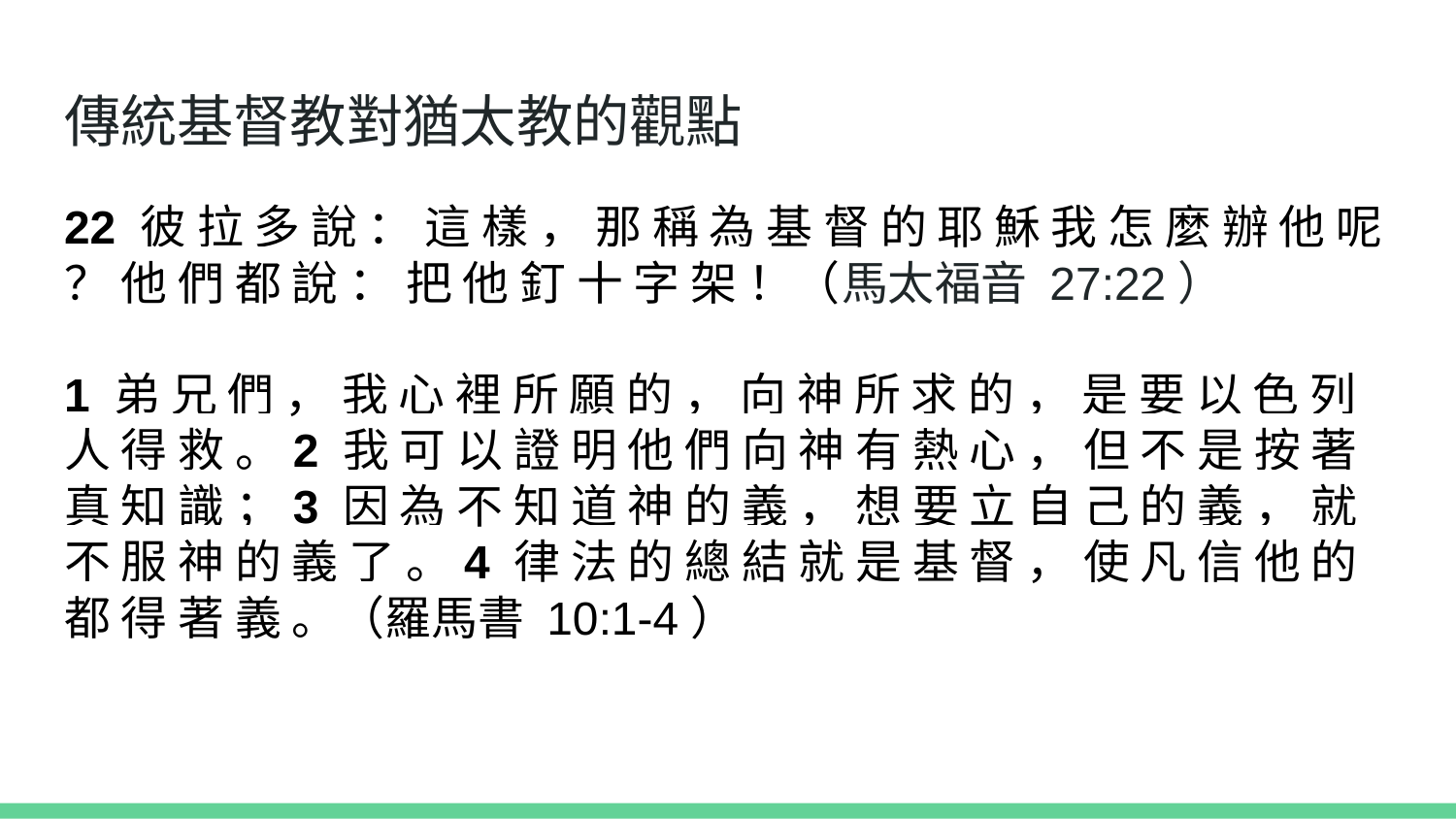

# 傳統基督教對猶太教的觀點
22 彼 拉 多 說 ： 這 樣 ， 那 稱 為 基 督 的 耶 穌 我 怎 麼 辦 他 呢 ？ 他 們 都 說 ： 把 他 釘 十 字 架 ！（馬太福音 27:22）

1 弟 兄 們 ， 我 心 裡 所 願 的 ， 向 神 所 求 的 ， 是 要 以 色 列 人 得 救 。2 我 可 以 證 明 他 們 向 神 有 熱 心 ， 但 不 是 按 著 真 知 識 ；3 因 為 不 知 道 神 的 義 ， 想 要 立 自 己 的 義 ， 就 不 服 神 的 義 了 。4 律 法 的 總 結 就 是 基 督 ， 使 凡 信 他 的 都 得 著 義 。（羅馬書 10:1-4）